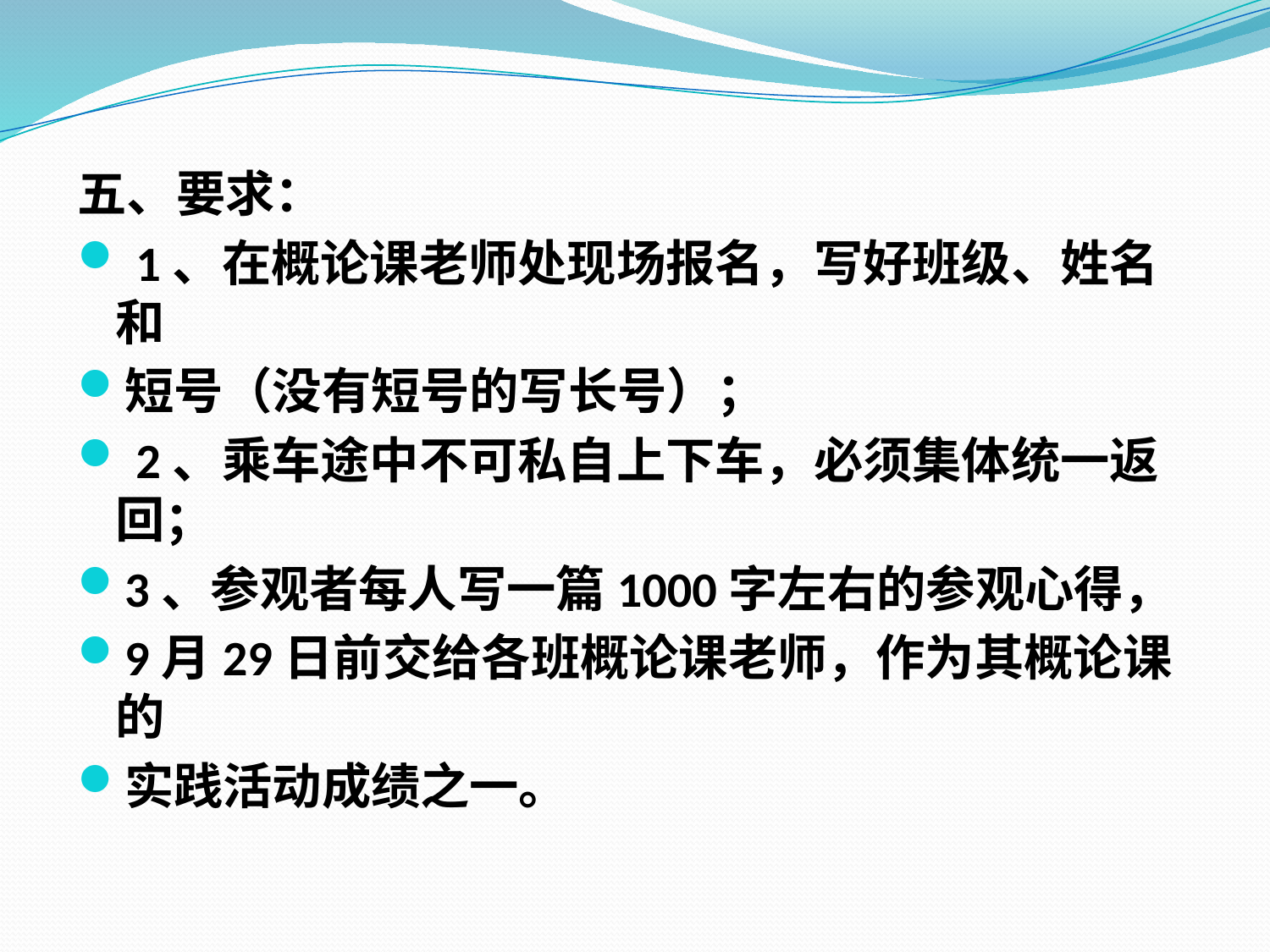

五、要求：
 1、在概论课老师处现场报名，写好班级、姓名和
短号（没有短号的写长号）；
 2、乘车途中不可私自上下车，必须集体统一返回；
3、参观者每人写一篇1000字左右的参观心得，
9月29日前交给各班概论课老师，作为其概论课的
实践活动成绩之一。